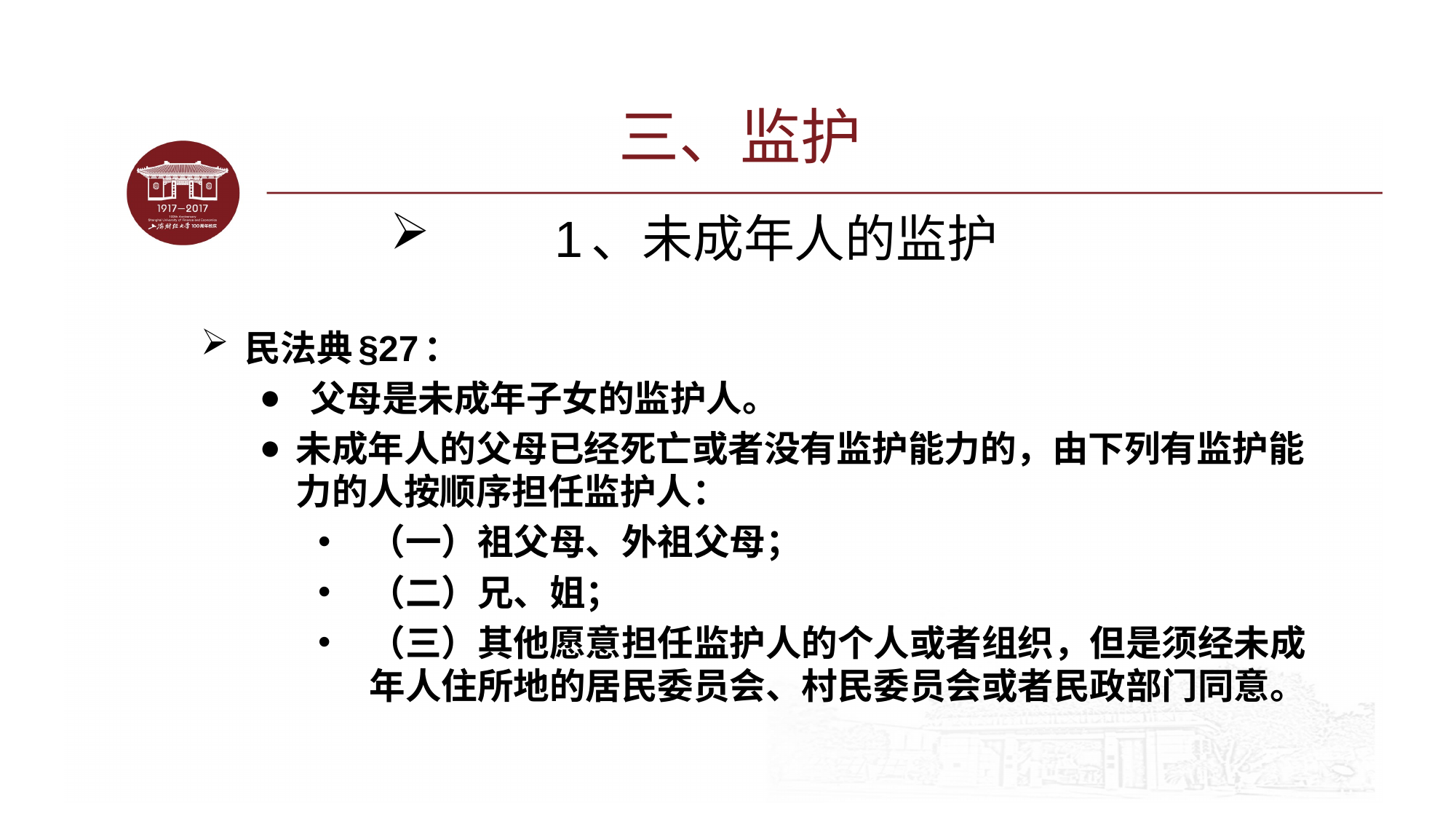

# 三、监护
1、未成年人的监护

民法典§27：
 父母是未成年子女的监护人。
未成年人的父母已经死亡或者没有监护能力的，由下列有监护能力的人按顺序担任监护人：
（一）祖父母、外祖父母；
（二）兄、姐；
（三）其他愿意担任监护人的个人或者组织，但是须经未成年人住所地的居民委员会、村民委员会或者民政部门同意。